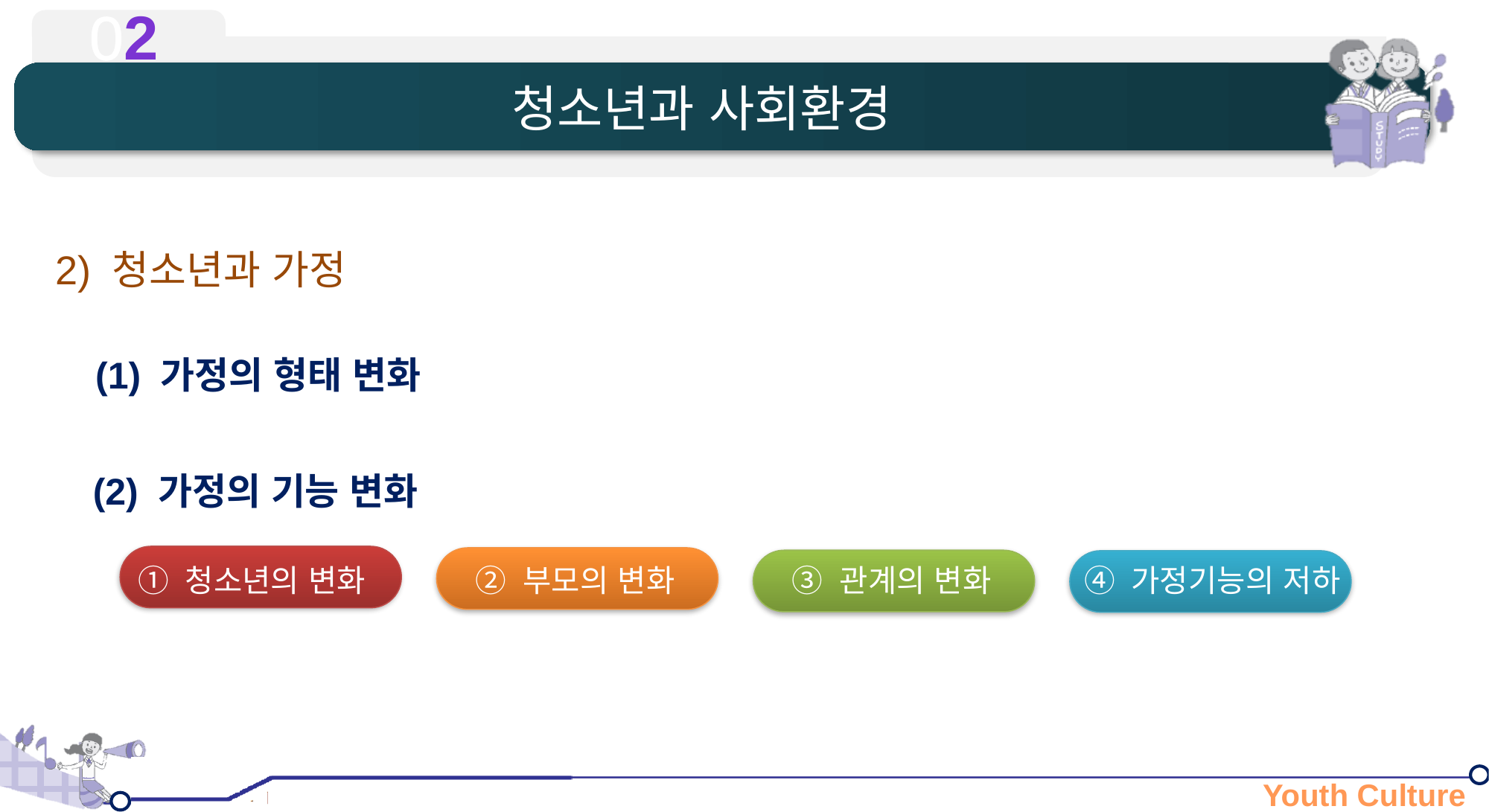

# 청소년과 사회환경
2) 청소년과 가정
(1) 가정의 형태 변화
(2) 가정의 기능 변화

① 청소년의 변화
② 부모의 변화
③ 관계의 변화
④ 가정기능의 저하